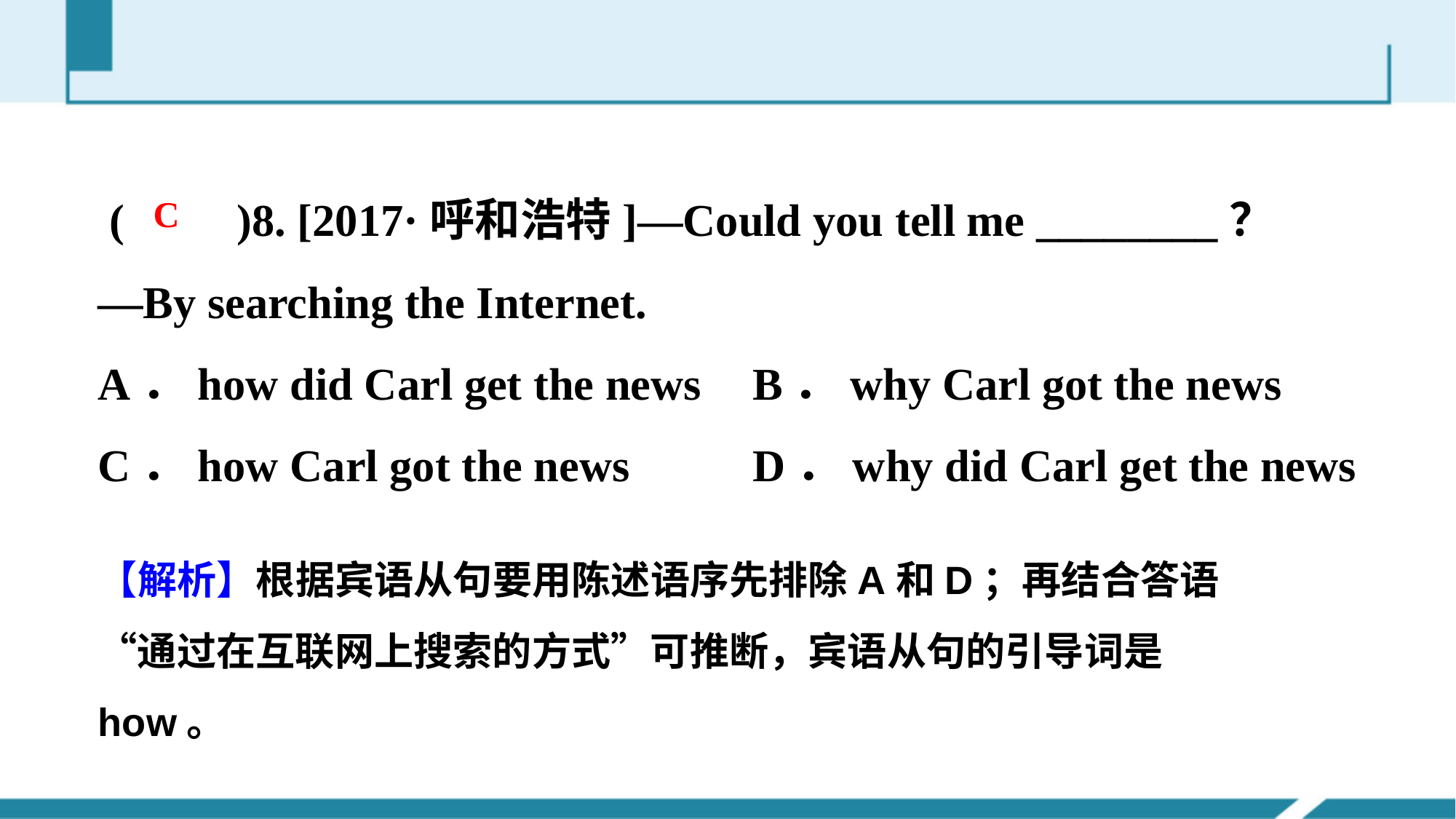

(　　)8. [2017·呼和浩特]—Could you tell me ________？
—By searching the Internet.
A．how did Carl get the news	B．why Carl got the news
C．how Carl got the news		D．why did Carl get the news
C
【解析】根据宾语从句要用陈述语序先排除A和D；再结合答语“通过在互联网上搜索的方式”可推断，宾语从句的引导词是how。